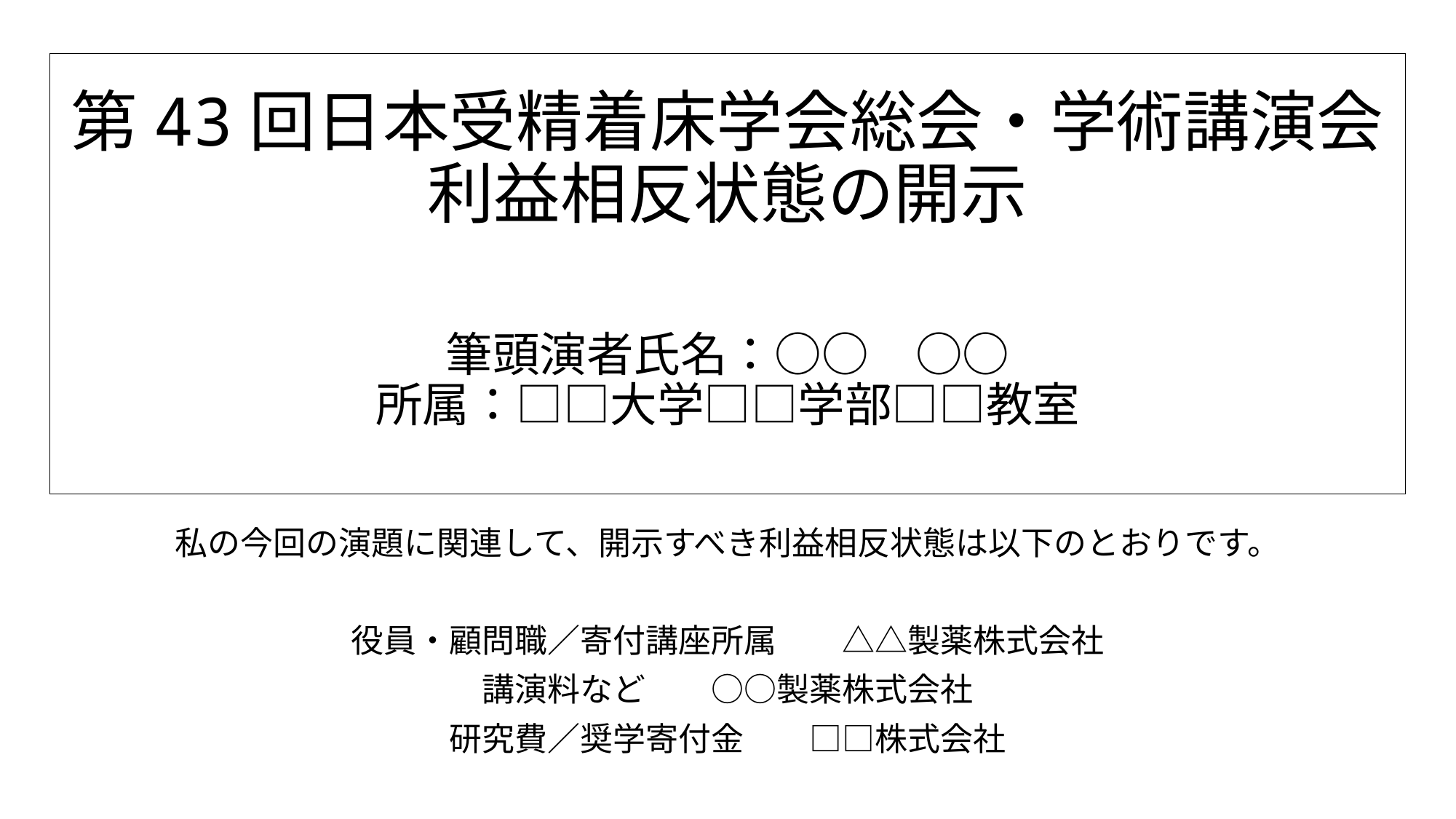

# 第43回日本受精着床学会総会・学術講演会 利益相反状態の開示 筆頭演者氏名：○○　○○ 所属：□□大学□□学部□□教室
私の今回の演題に関連して、開示すべき利益相反状態は以下のとおりです。

役員・顧問職／寄付講座所属　　△△製薬株式会社
講演料など　　○○製薬株式会社
研究費／奨学寄付金　　□□株式会社